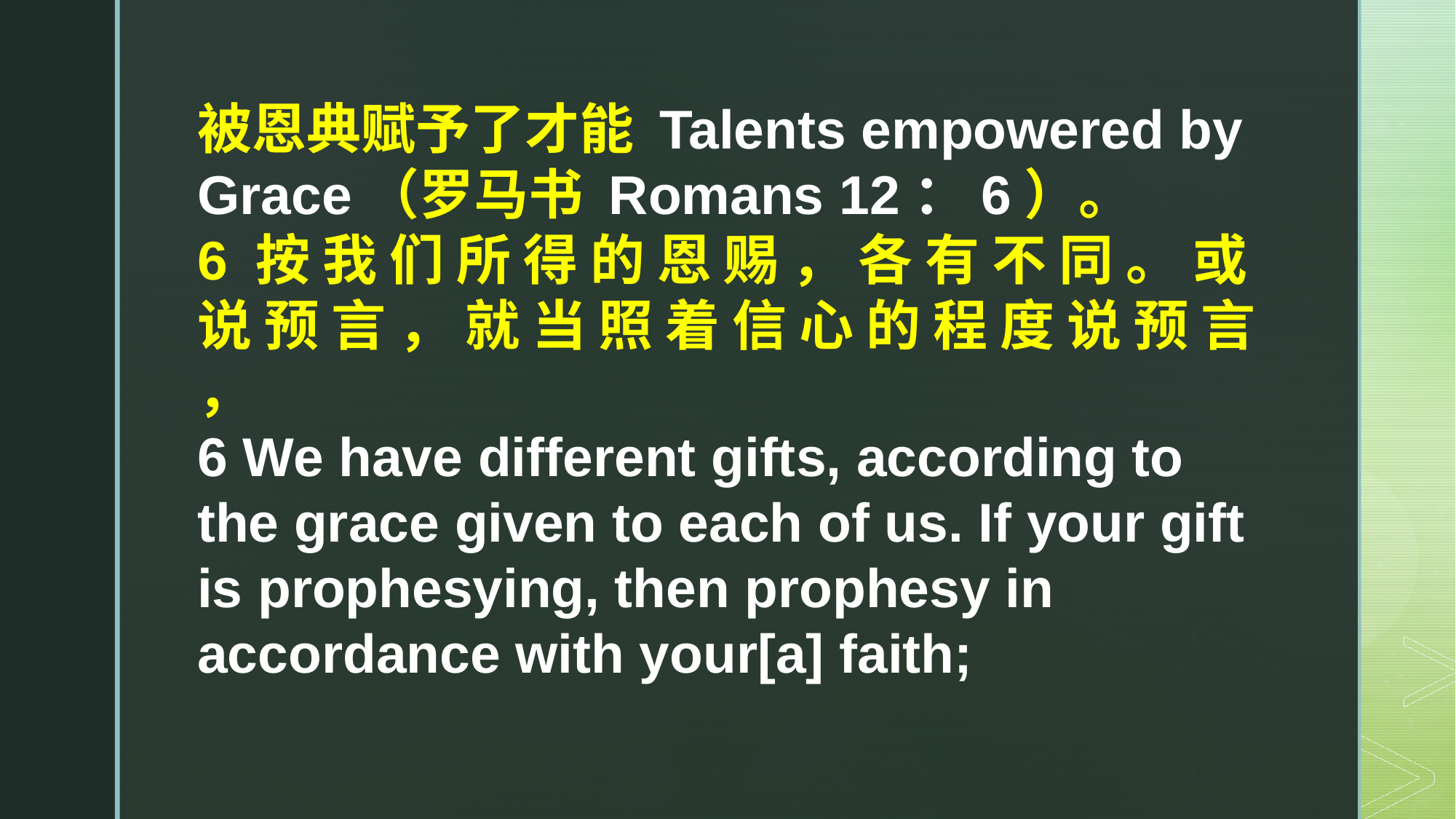

被恩典赋予了才能 Talents empowered by Grace（罗马书 Romans 12：6）。
6 按 我 们 所 得 的 恩 赐 ， 各 有 不 同 。 或 说 预 言 ， 就 当 照 着 信 心 的 程 度 说 预 言 ，
6 We have different gifts, according to the grace given to each of us. If your gift is prophesying, then prophesy in accordance with your[a] faith;